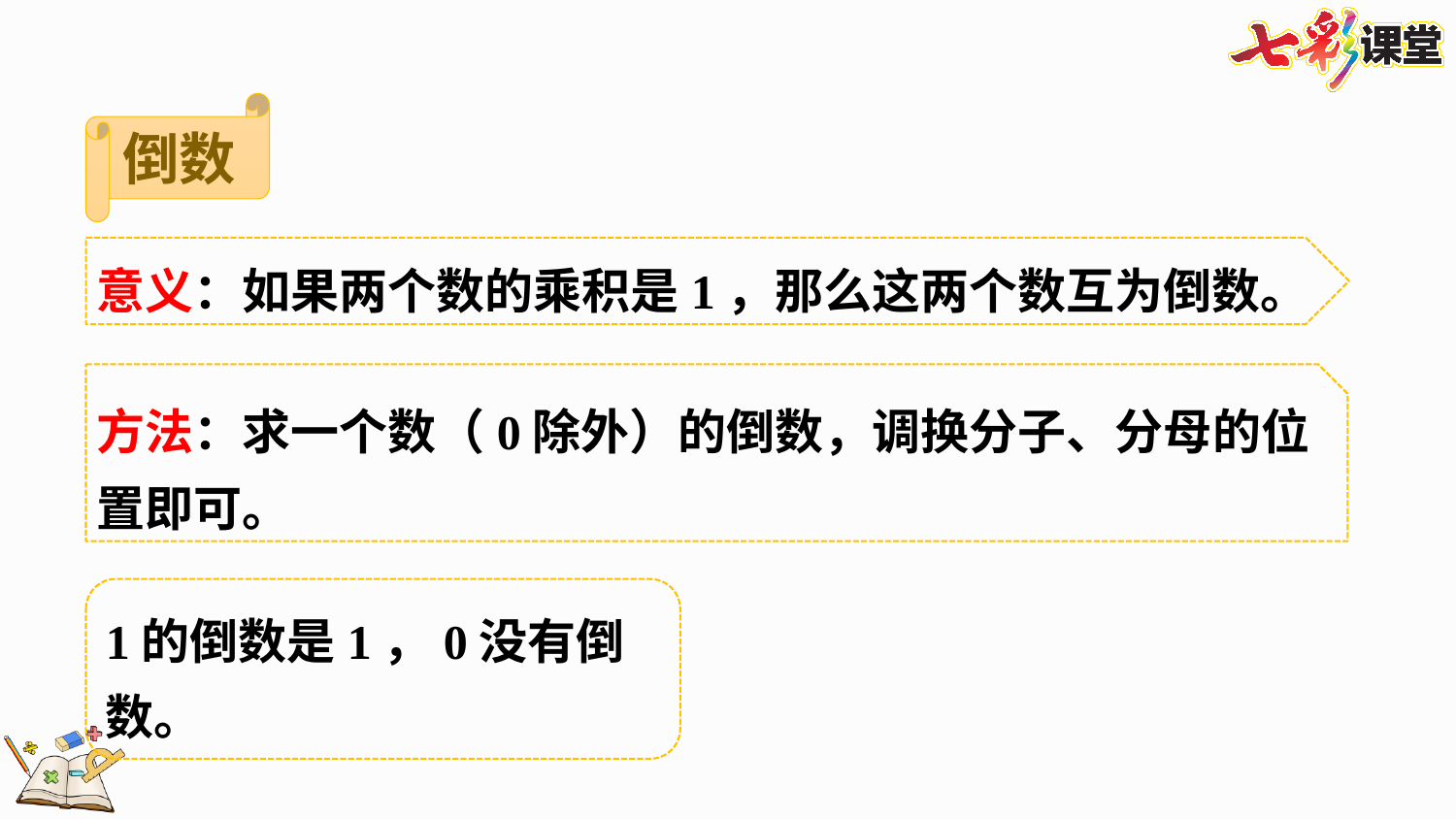

倒数
意义：如果两个数的乘积是1，那么这两个数互为倒数。
方法：求一个数（0除外）的倒数，调换分子、分母的位置即可。
1的倒数是1，0没有倒数。